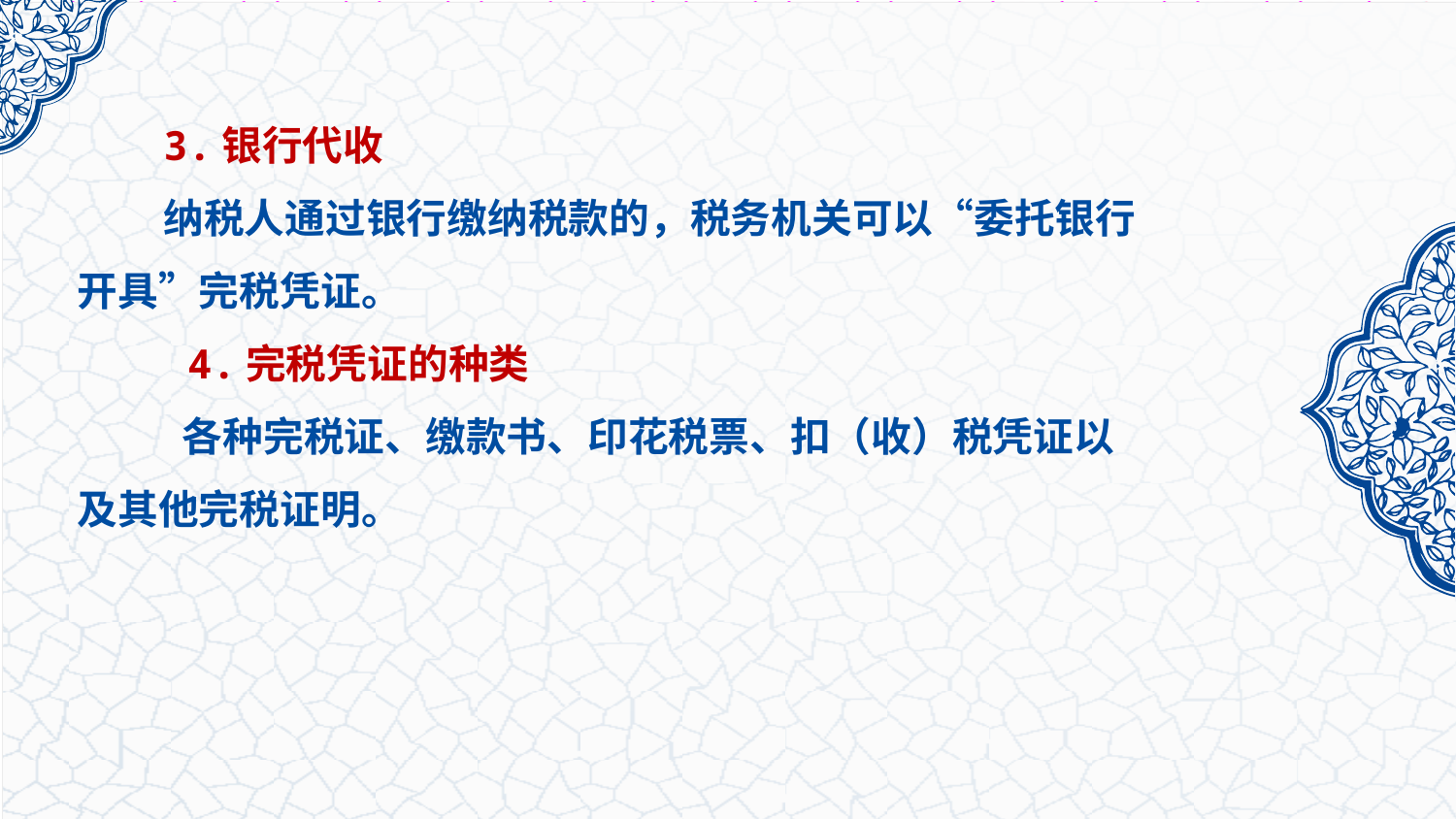

3.银行代收
纳税人通过银行缴纳税款的，税务机关可以“委托银行开具”完税凭证。
 4.完税凭证的种类
 各种完税证、缴款书、印花税票、扣（收）税凭证以及其他完税证明。